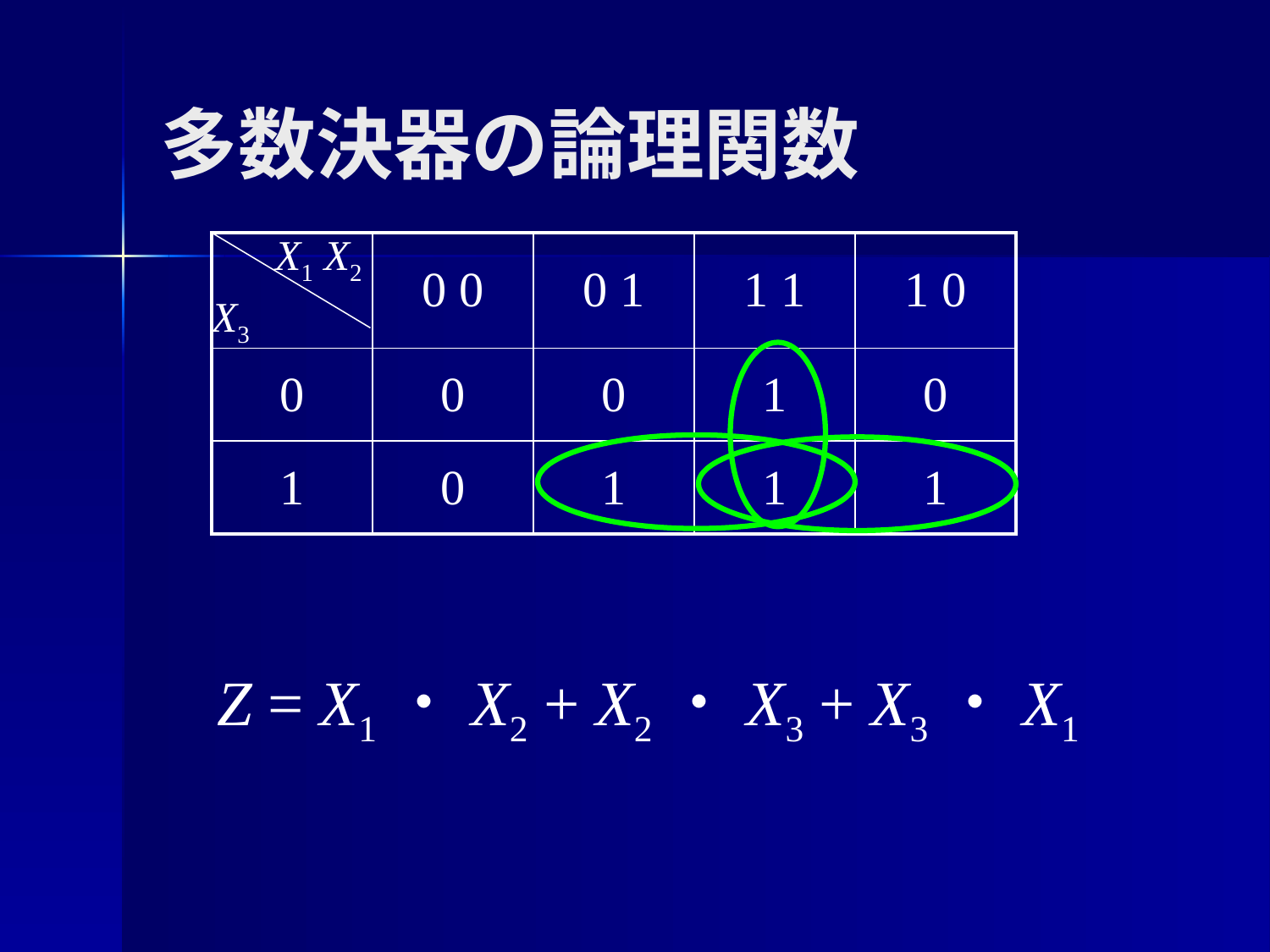

# 多数決器の論理関数
| X1 X2 X3 | 0 0 | 0 1 | 1 1 | 1 0 |
| --- | --- | --- | --- | --- |
| 0 | 0 | 0 | 1 | 0 |
| 1 | 0 | 1 | 1 | 1 |

Z = X1・X2 + X2・X3 + X3・X1